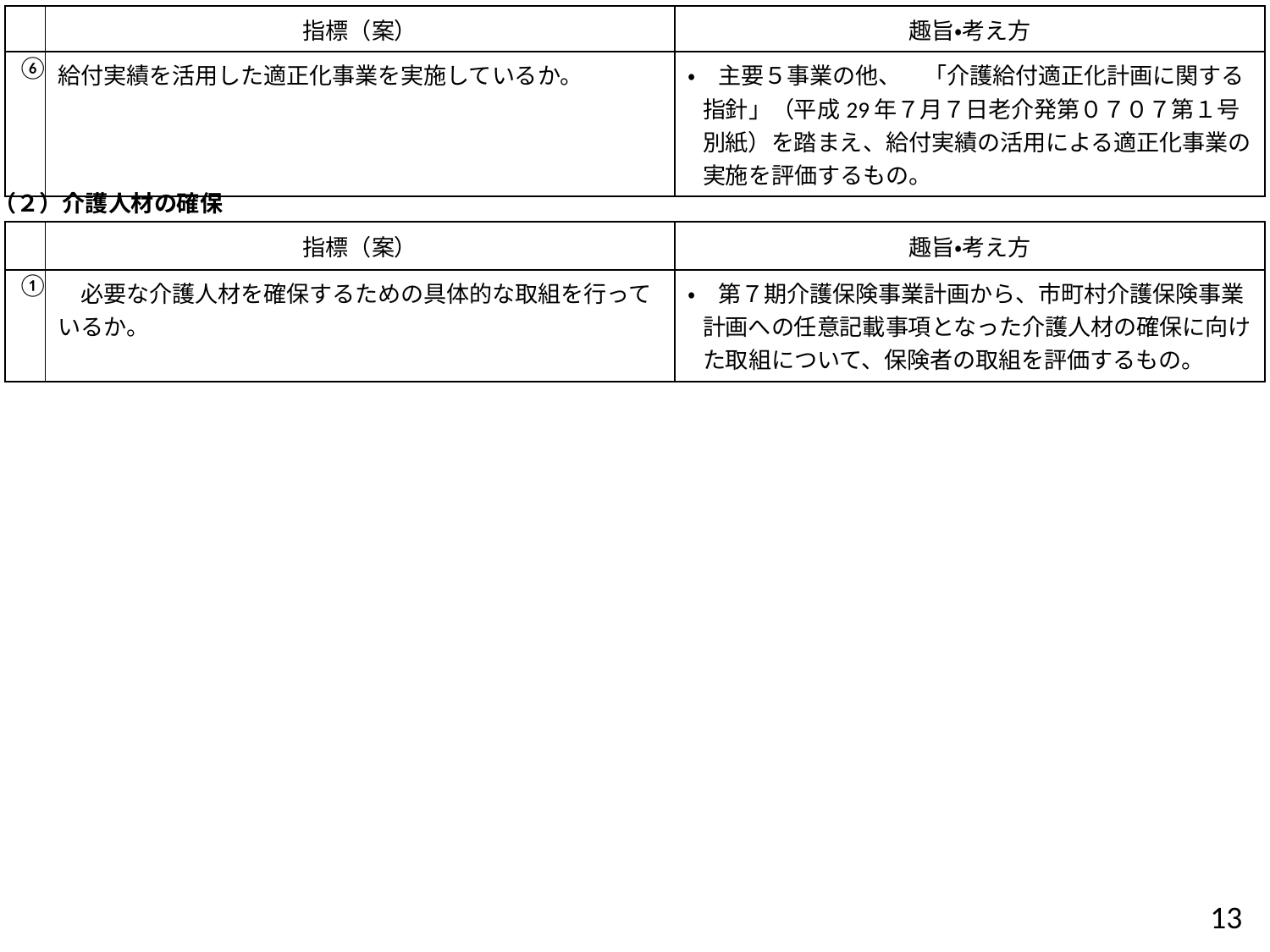

|  | 指標（案） | 趣旨・考え方 |
| --- | --- | --- |
| ⑥ | 給付実績を活用した適正化事業を実施しているか。 | ・　主要５事業の他、　「介護給付適正化計画に関する指針」（平成29年７月７日老介発第０７０７第１号別紙）を踏まえ、給付実績の活用による適正化事業の実施を評価するもの。 |
（２）介護人材の確保
|  | 指標（案） | 趣旨・考え方 |
| --- | --- | --- |
| ① | 必要な介護人材を確保するための具体的な取組を行っているか。 | ・　第７期介護保険事業計画から、市町村介護保険事業計画への任意記載事項となった介護人材の確保に向けた取組について、保険者の取組を評価するもの。 |
13